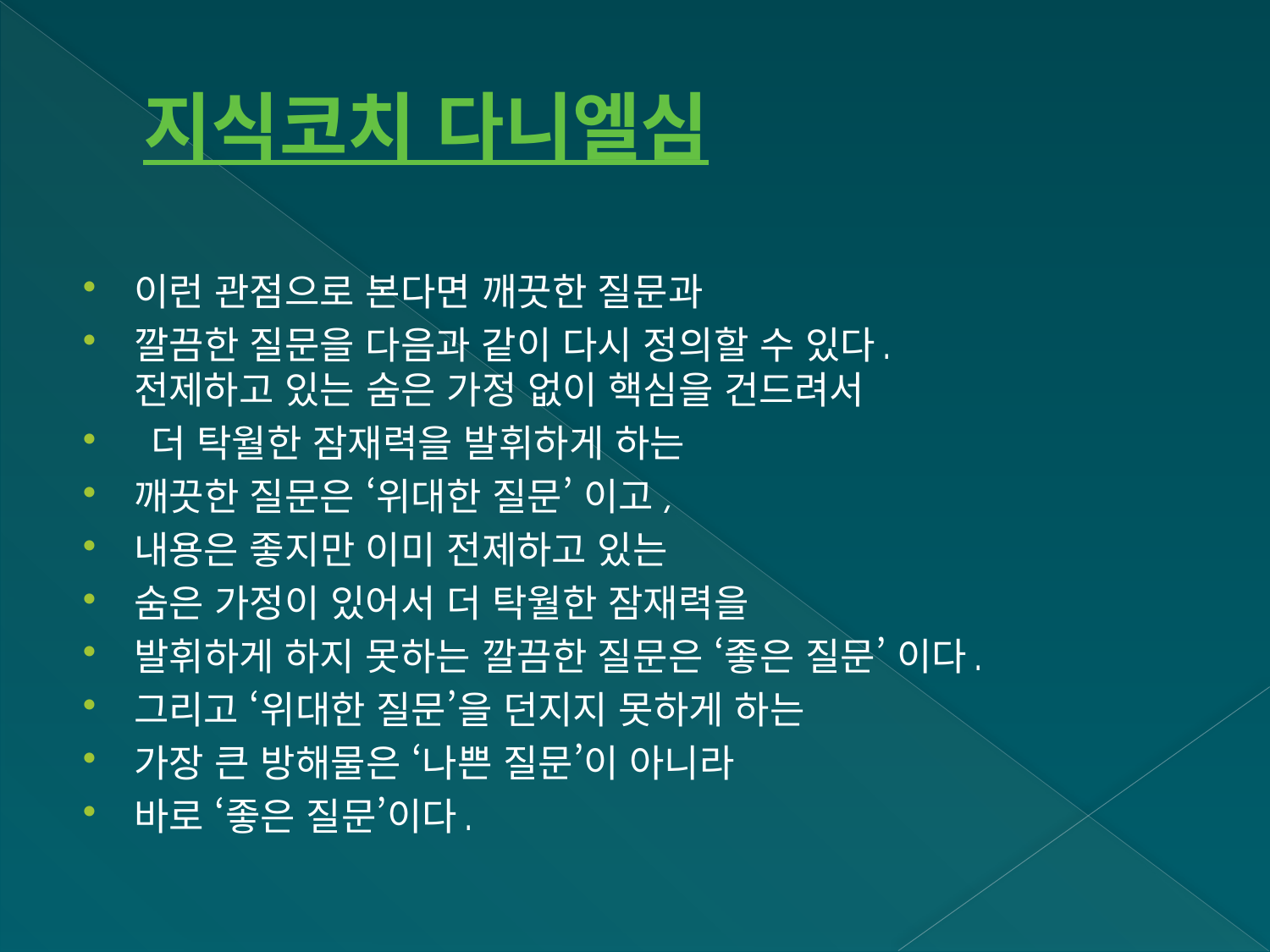

# 지식코치 다니엘심
이런 관점으로 본다면 깨끗한 질문과
깔끔한 질문을 다음과 같이 다시 정의할 수 있다.
전제하고 있는 숨은 가정 없이 핵심을 건드려서
 더 탁월한 잠재력을 발휘하게 하는
깨끗한 질문은 ‘위대한 질문’ 이고,
내용은 좋지만 이미 전제하고 있는
숨은 가정이 있어서 더 탁월한 잠재력을
발휘하게 하지 못하는 깔끔한 질문은 ‘좋은 질문’ 이다.
그리고 ‘위대한 질문’을 던지지 못하게 하는
가장 큰 방해물은 ‘나쁜 질문’이 아니라
바로 ‘좋은 질문’이다.